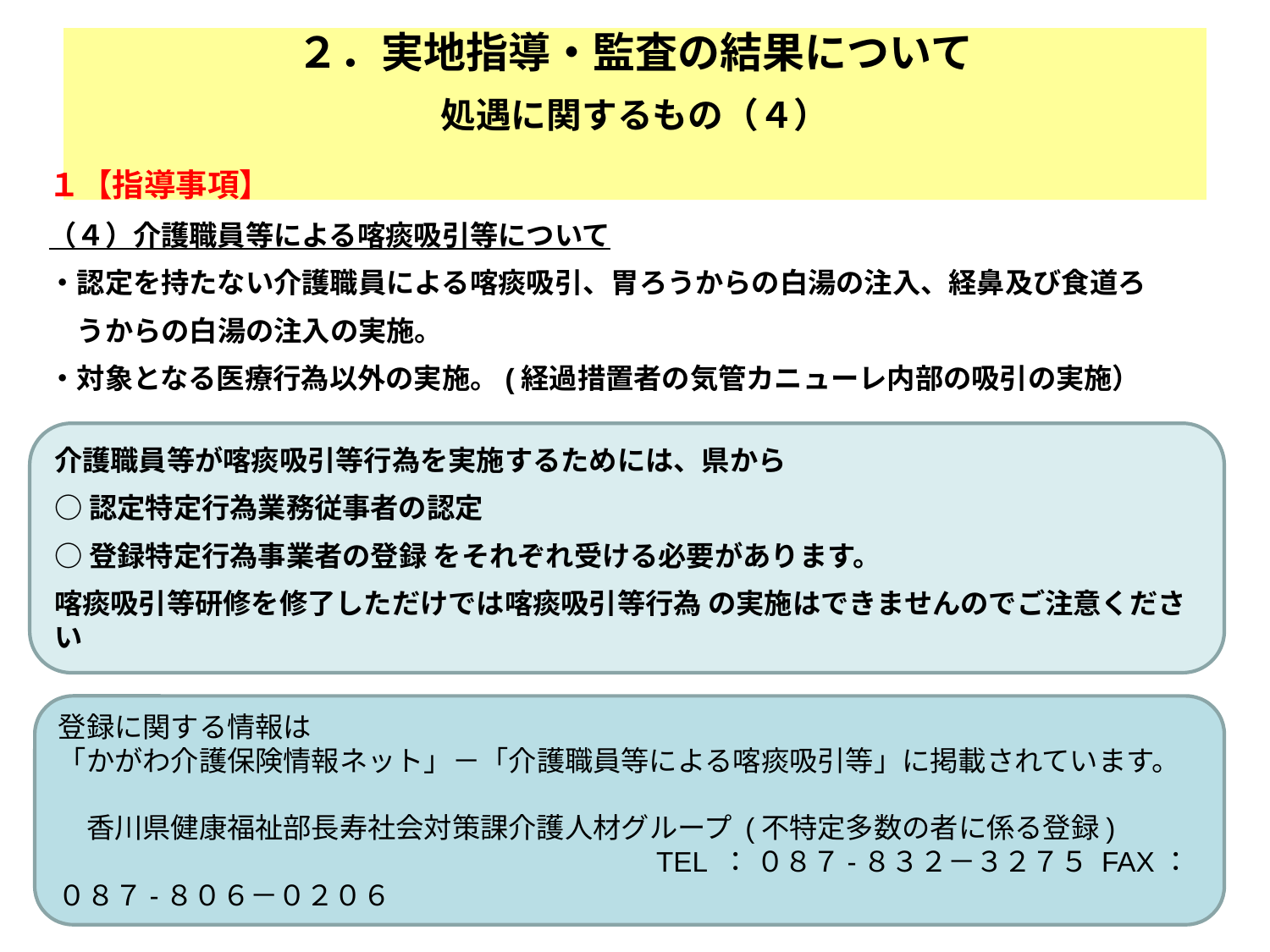

２．実地指導・監査の結果について
# 処遇に関するもの（４）
１【指導事項】
（４）介護職員等による喀痰吸引等について
・認定を持たない介護職員による喀痰吸引、胃ろうからの白湯の注入、経鼻及び食道ろ
　うからの白湯の注入の実施。
・対象となる医療行為以外の実施。(経過措置者の気管カニューレ内部の吸引の実施）

介護職員等が喀痰吸引等行為を実施するためには、県から
○認定特定行為業務従事者の認定
○登録特定行為事業者の登録 をそれぞれ受ける必要があります。
喀痰吸引等研修を修了しただけでは喀痰吸引等行為 の実施はできませんのでご注意ください
登録に関する情報は
「かがわ介護保険情報ネット」－「介護職員等による喀痰吸引等」に掲載されています。

　香川県健康福祉部長寿社会対策課介護人材グループ (不特定多数の者に係る登録)
　　　　　　　　　　　　　　　　　　　　　TEL ： ０８７-８３２－３２７５ FAX： ０８７-８０６－０２０６
23